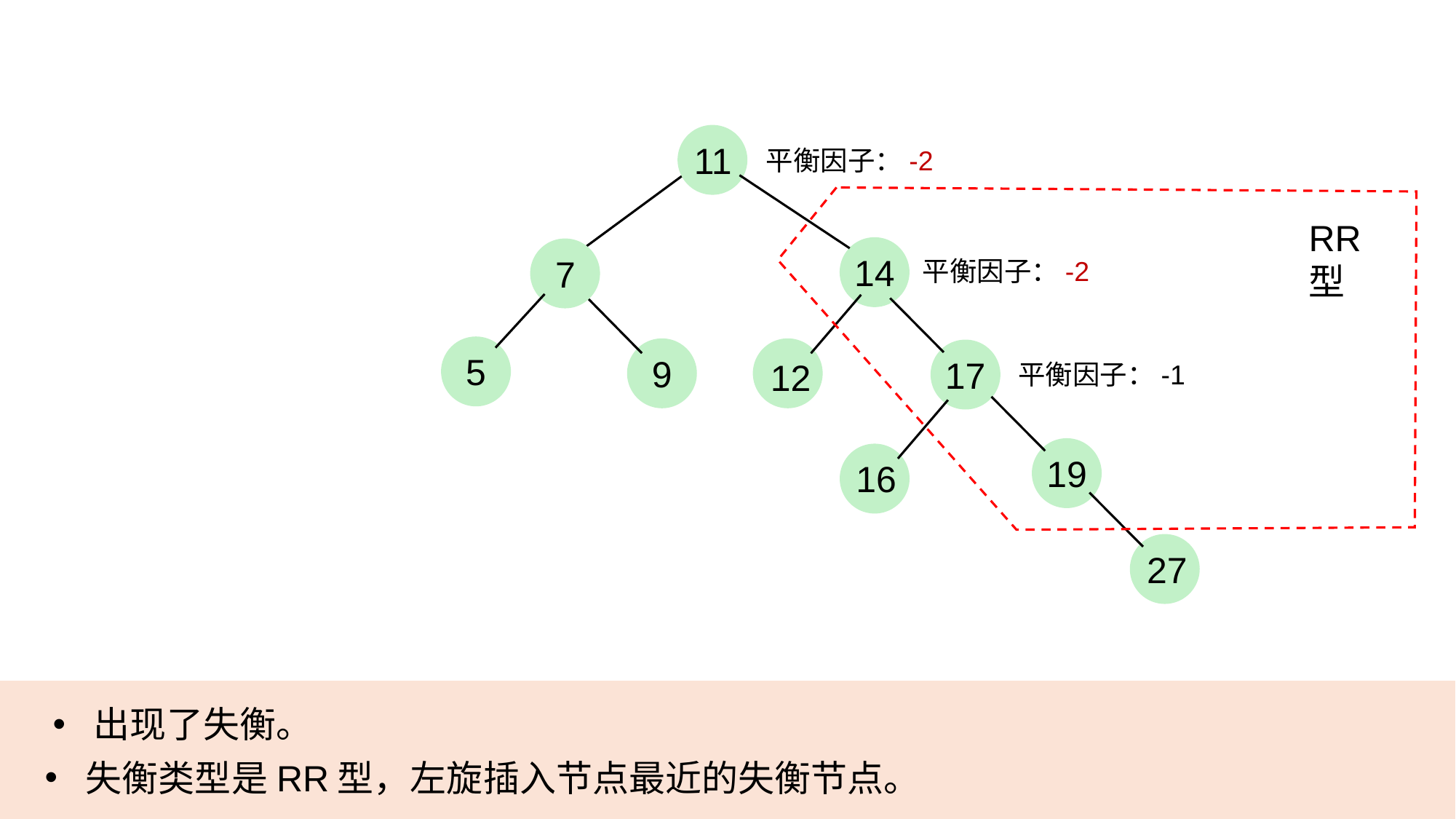

11
平衡因子：-2

RR型

14
7
平衡因子：-2

5
9
17
12
平衡因子：-1

19
16

27

出现了失衡。
失衡类型是RR型，左旋插入节点最近的失衡节点。